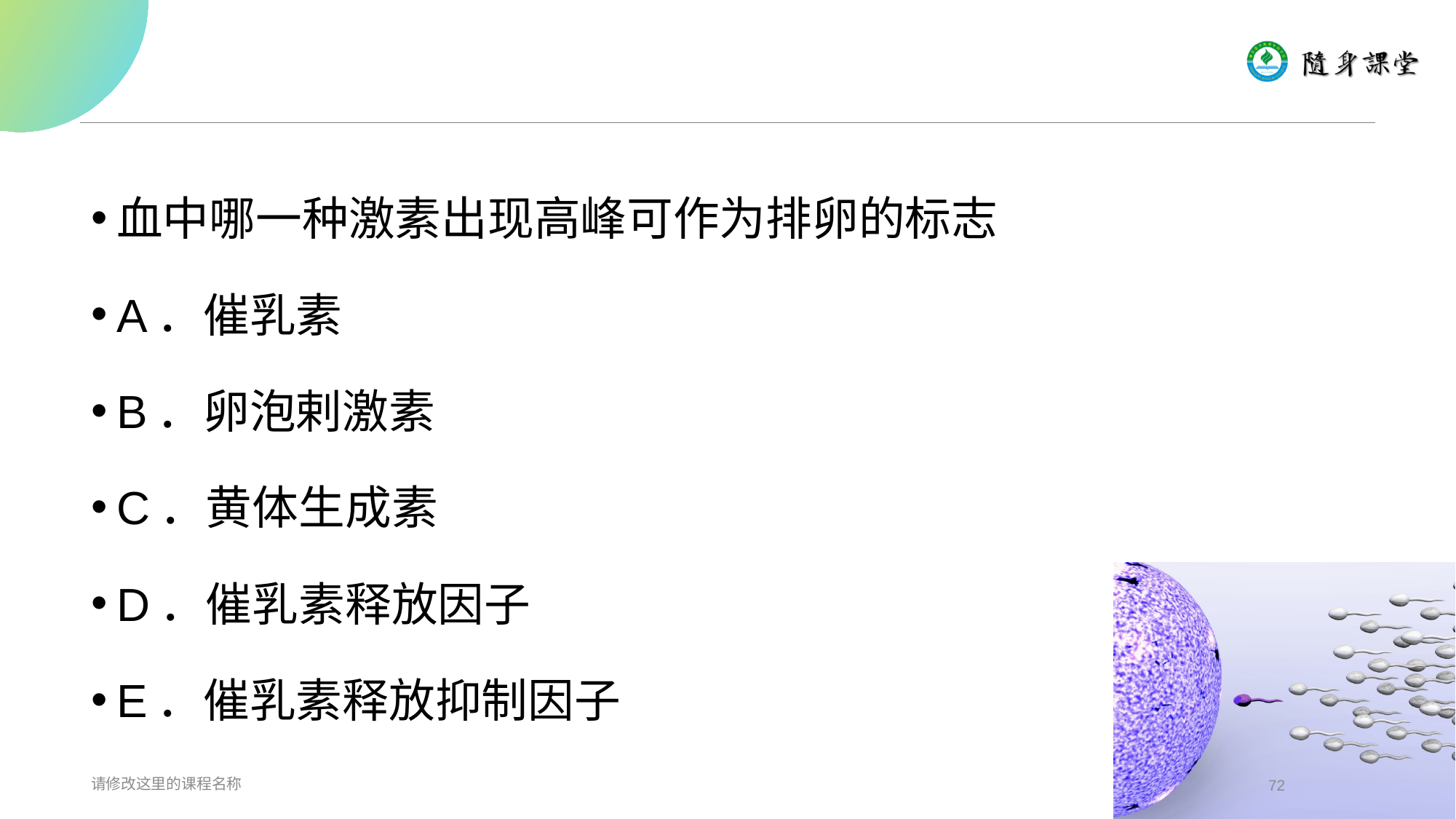

#
血中哪一种激素出现高峰可作为排卵的标志
A．催乳素
B．卵泡剌激素
C．黄体生成素
D．催乳素释放因子
E．催乳素释放抑制因子
请修改这里的课程名称
72